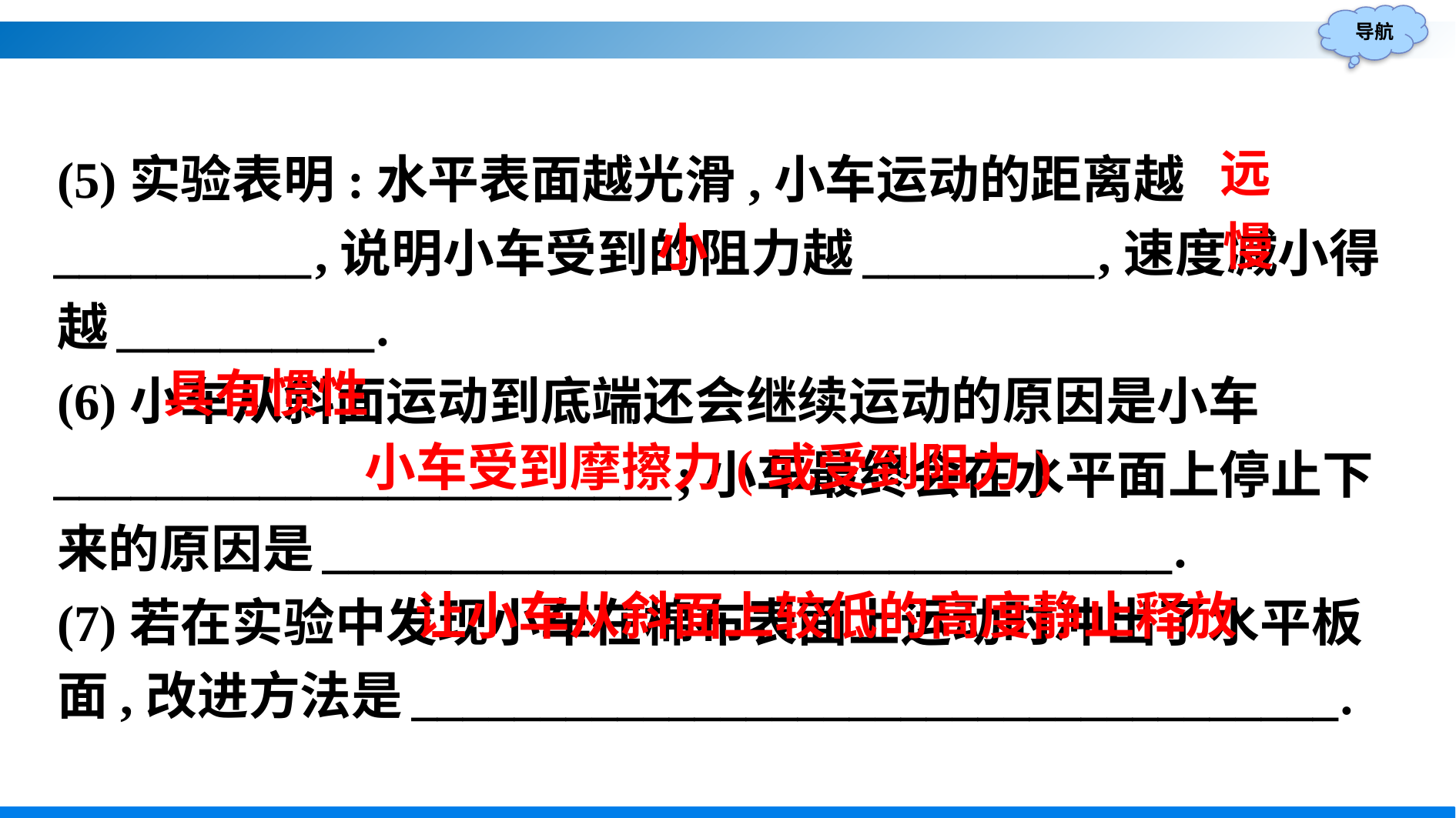

(5)实验表明:水平表面越光滑,小车运动的距离越__________,说明小车受到的阻力越_________,速度减小得越__________.
(6)小车从斜面运动到底端还会继续运动的原因是小车________________________;小车最终会在水平面上停止下来的原因是_________________________________.
(7)若在实验中发现小车在棉布表面上运动时冲出了水平板面,改进方法是____________________________________.
远
慢
小
具有惯性
小车受到摩擦力(或受到阻力)
让小车从斜面上较低的高度静止释放